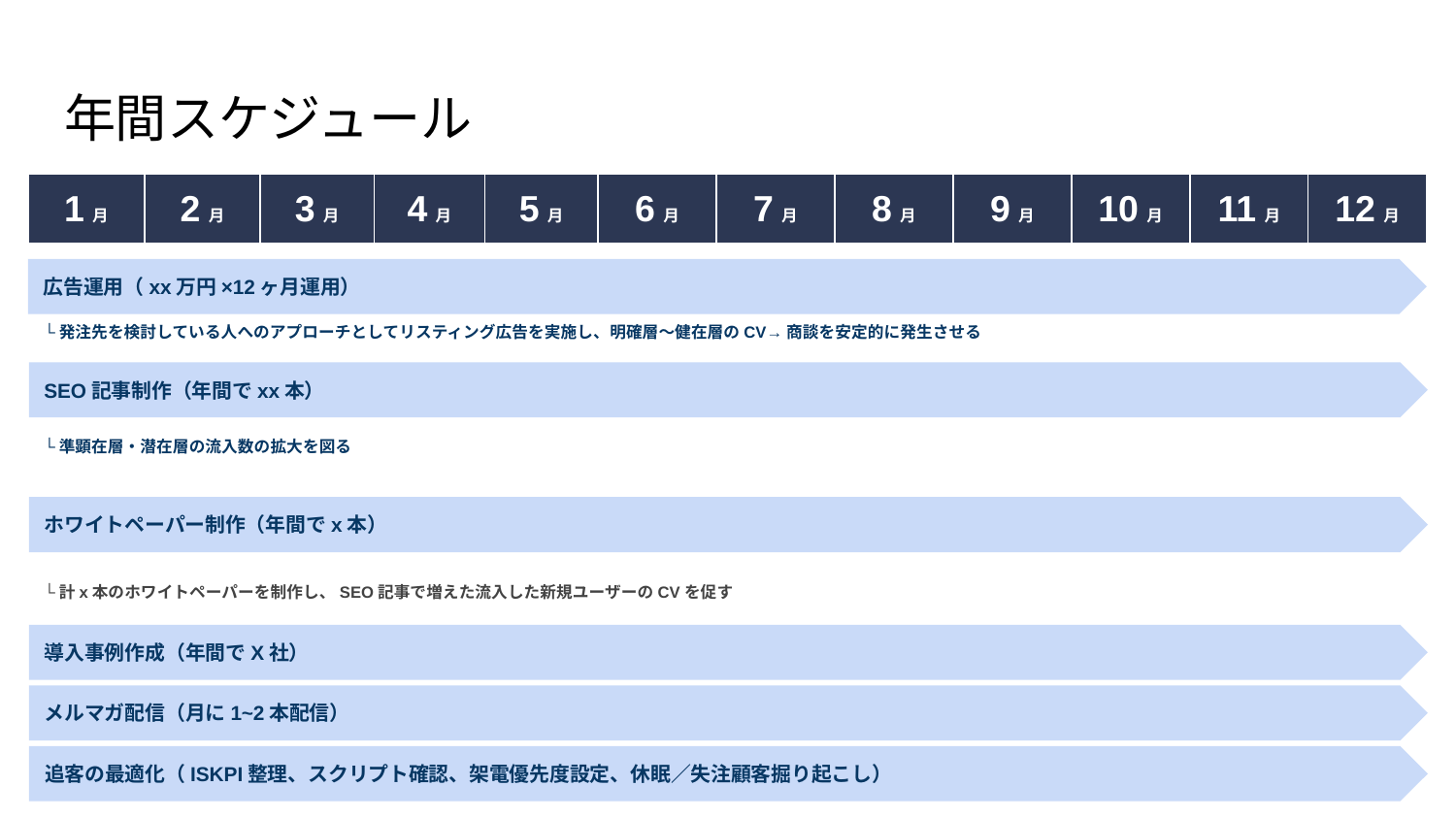

# 年間スケジュール
| 1月 | 2月 | 3月 | 4月 | 5月 | 6月 | 7月 | 8月 | 9月 | 10月 | 11月 | 12月 |
| --- | --- | --- | --- | --- | --- | --- | --- | --- | --- | --- | --- |

広告運用（xx万円×12ヶ月運用）
└発注先を検討している人へのアプローチとしてリスティング広告を実施し、明確層〜健在層のCV→商談を安定的に発生させる

SEO記事制作（年間でxx本）
└準顕在層・潜在層の流入数の拡大を図る

ホワイトペーパー制作（年間でx本）
└計x本のホワイトペーパーを制作し、SEO記事で増えた流入した新規ユーザーのCVを促す

導入事例作成（年間でX社）

メルマガ配信（月に1~2本配信）

追客の最適化（ISKPI整理、スクリプト確認、架電優先度設定、休眠／失注顧客掘り起こし）